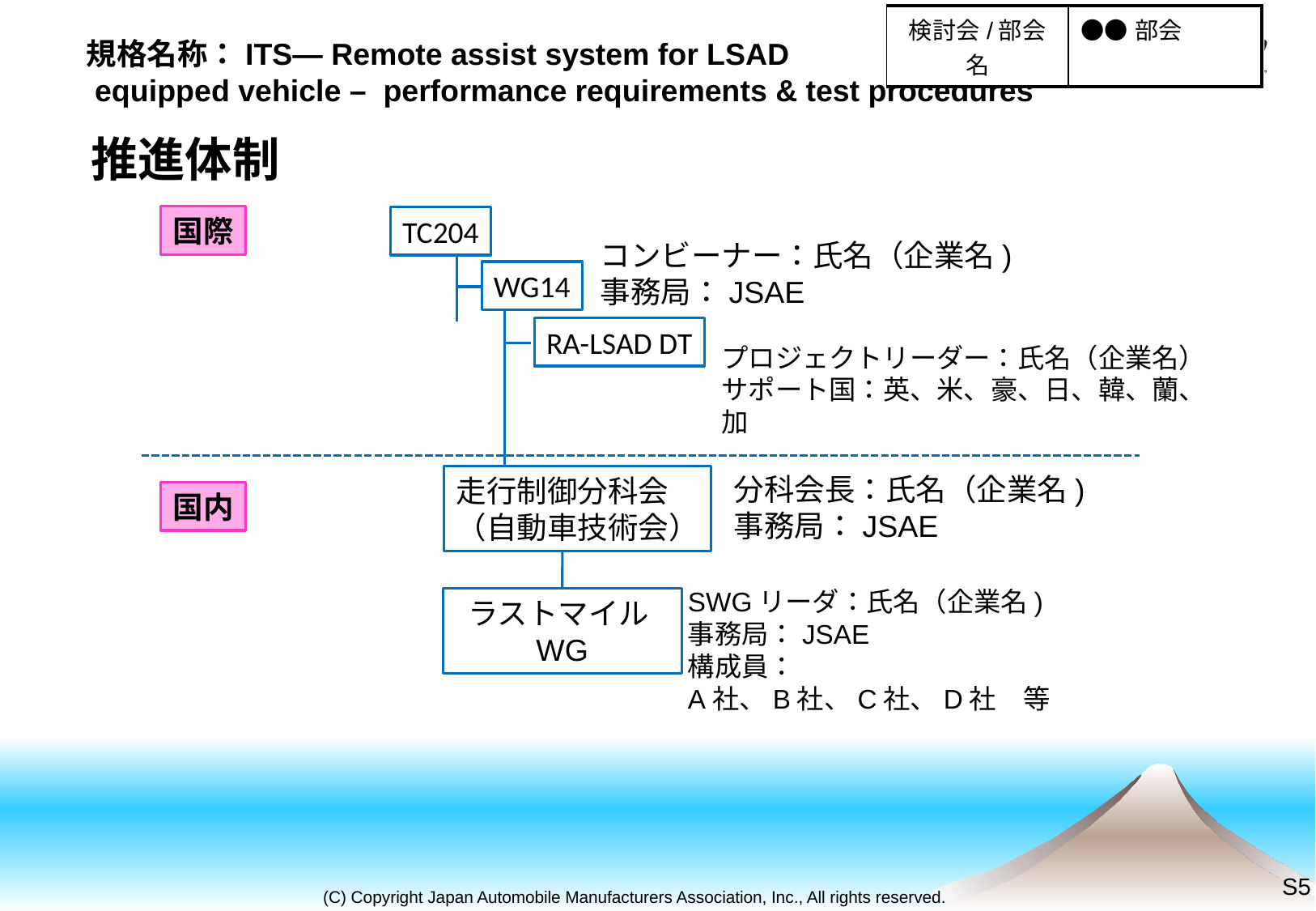

| 検討会/部会名 | ●●部会 |
| --- | --- |
規格名称：ITS— Remote assist system for LSAD
 equipped vehicle –  performance requirements & test procedures
推進体制
国際
TC204
コンビーナー：氏名（企業名)
事務局：JSAE
WG14
RA-LSAD DT
プロジェクトリーダー：氏名（企業名）
サポート国：英、米、豪、日、韓、蘭、加
分科会長：氏名（企業名)
事務局：JSAE
走行制御分科会
（自動車技術会）
国内
SWGリーダ：氏名（企業名)
事務局：JSAE
構成員：
A社、B社、C社、D社　等
ラストマイルWG